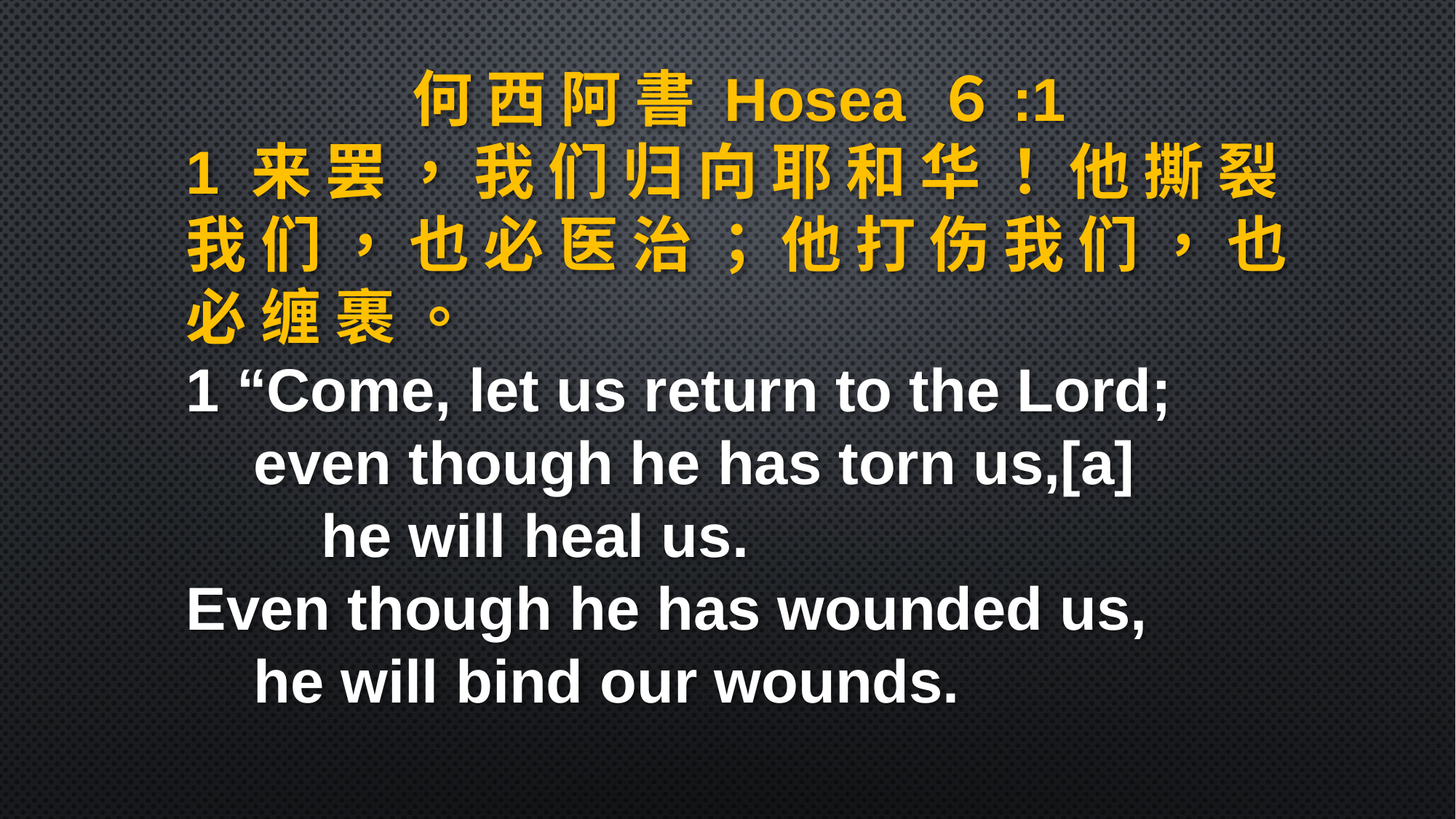

何 西 阿 書 Hosea ６:1
1 来 罢 ， 我 们 归 向 耶 和 华 ！ 他 撕 裂 我 们 ， 也 必 医 治 ； 他 打 伤 我 们 ， 也 必 缠 裹 。
1 “Come, let us return to the Lord;
    even though he has torn us,[a]
        he will heal us.
Even though he has wounded us,
    he will bind our wounds.